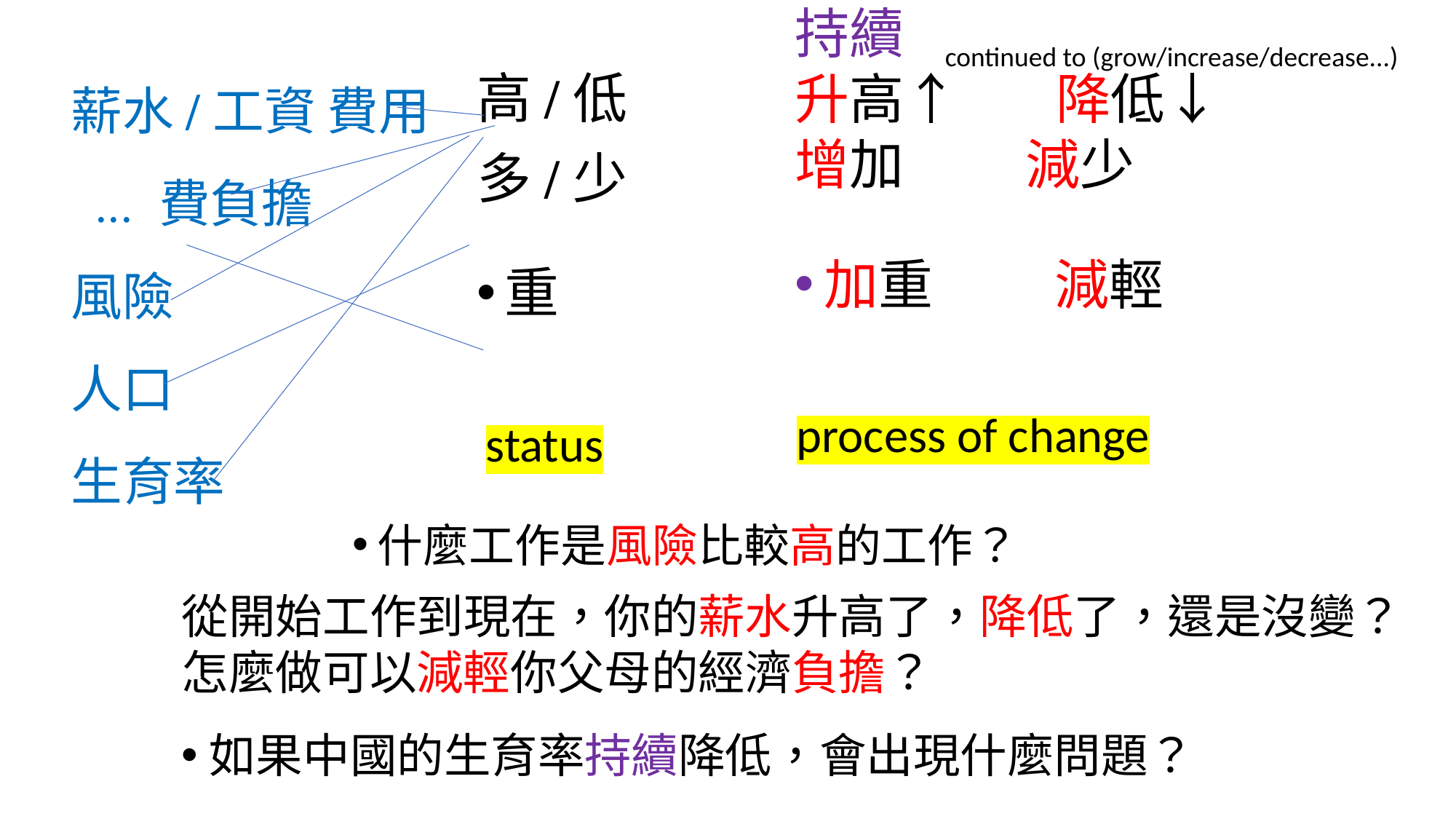

持續
升高↑        降低↓
增加          減少
加重          減輕
continued to (grow/increase/decrease...)
# 薪水/工資 費用 ... 費負擔 風險 人口 生育率
高/低
多/少
重
process of change
status
什麼工作是風險比較高的工作？
從開始工作到現在，你的薪水升高了，降低了，還是沒變？
怎麼做可以減輕你父母的經濟負擔？
如果中國的生育率持續降低，會出現什麼問題？